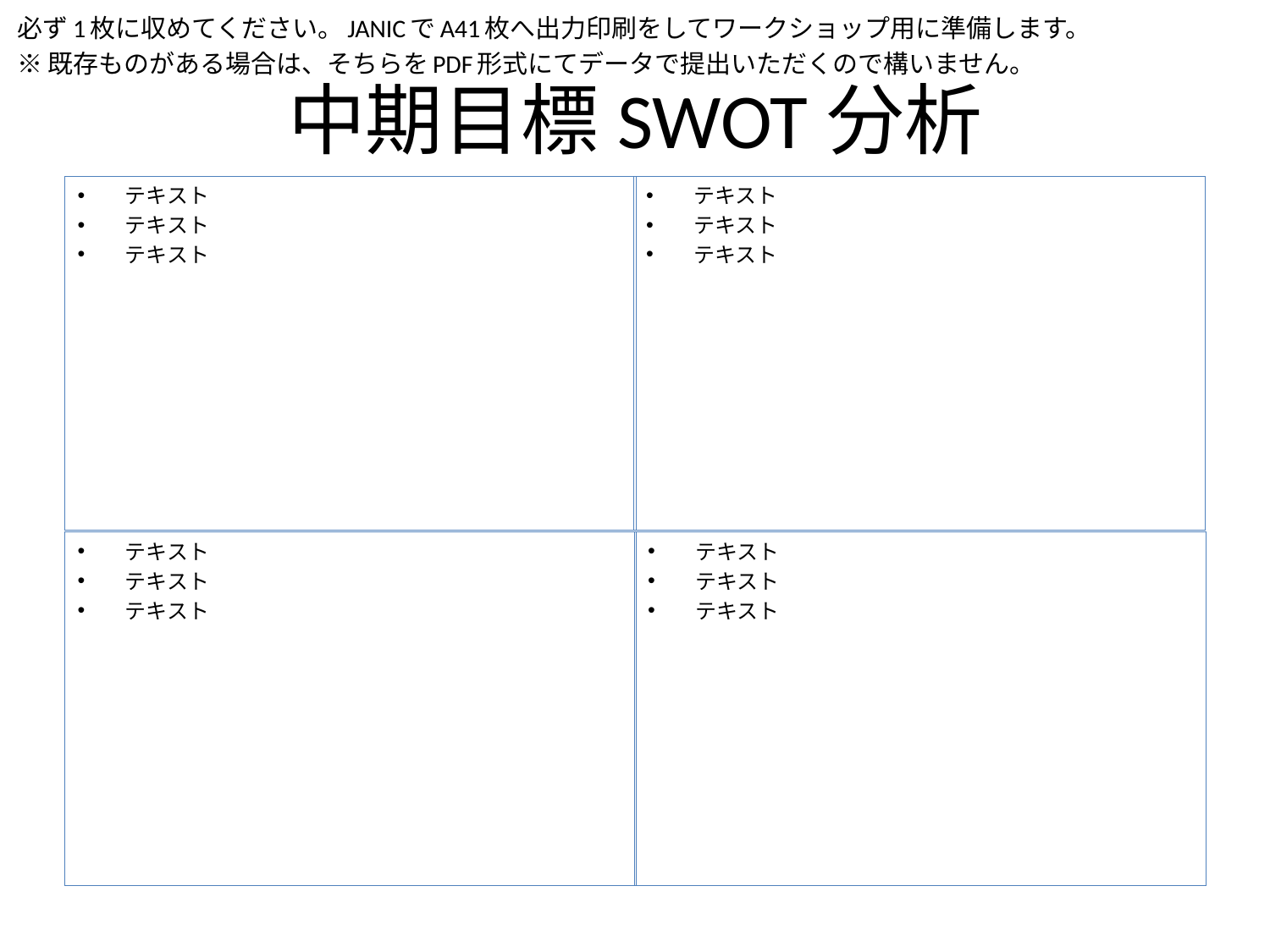

必ず1枚に収めてください。JANICでA41枚へ出力印刷をしてワークショップ用に準備します。
※既存ものがある場合は、そちらをPDF形式にてデータで提出いただくので構いません。
# 中期目標SWOT分析
テキスト
テキスト
テキスト
テキスト
テキスト
テキスト

テキスト
テキスト
テキスト
テキスト
テキスト
テキスト